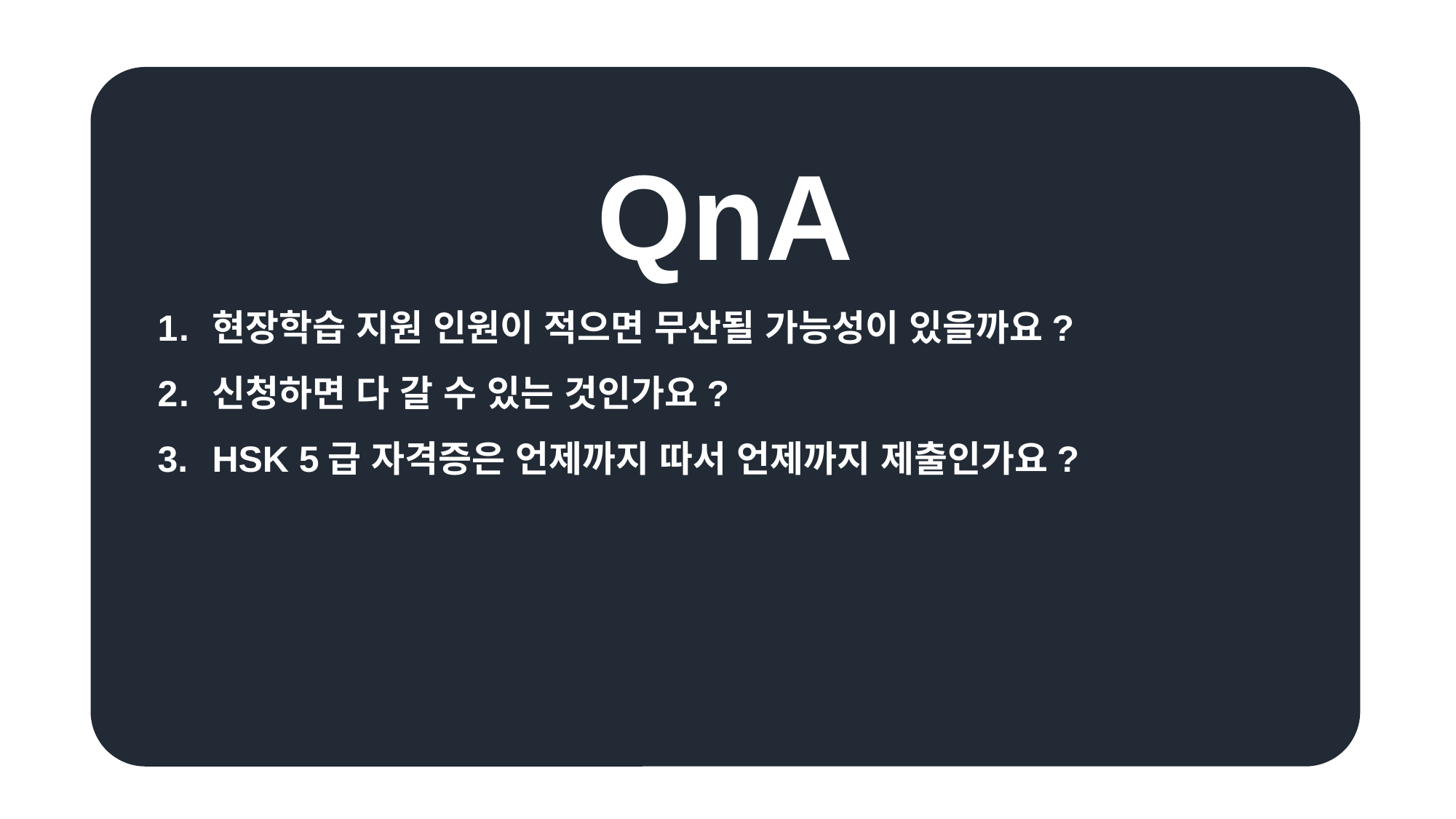

03
QnA

중국대학 등록금
비행기 발권
현장학습 지원 인원이 적으면 무산될 가능성이 있을까요?
신청하면 다 갈 수 있는 것인가요?
HSK 5급 자격증은 언제까지 따서 언제까지 제출인가요?